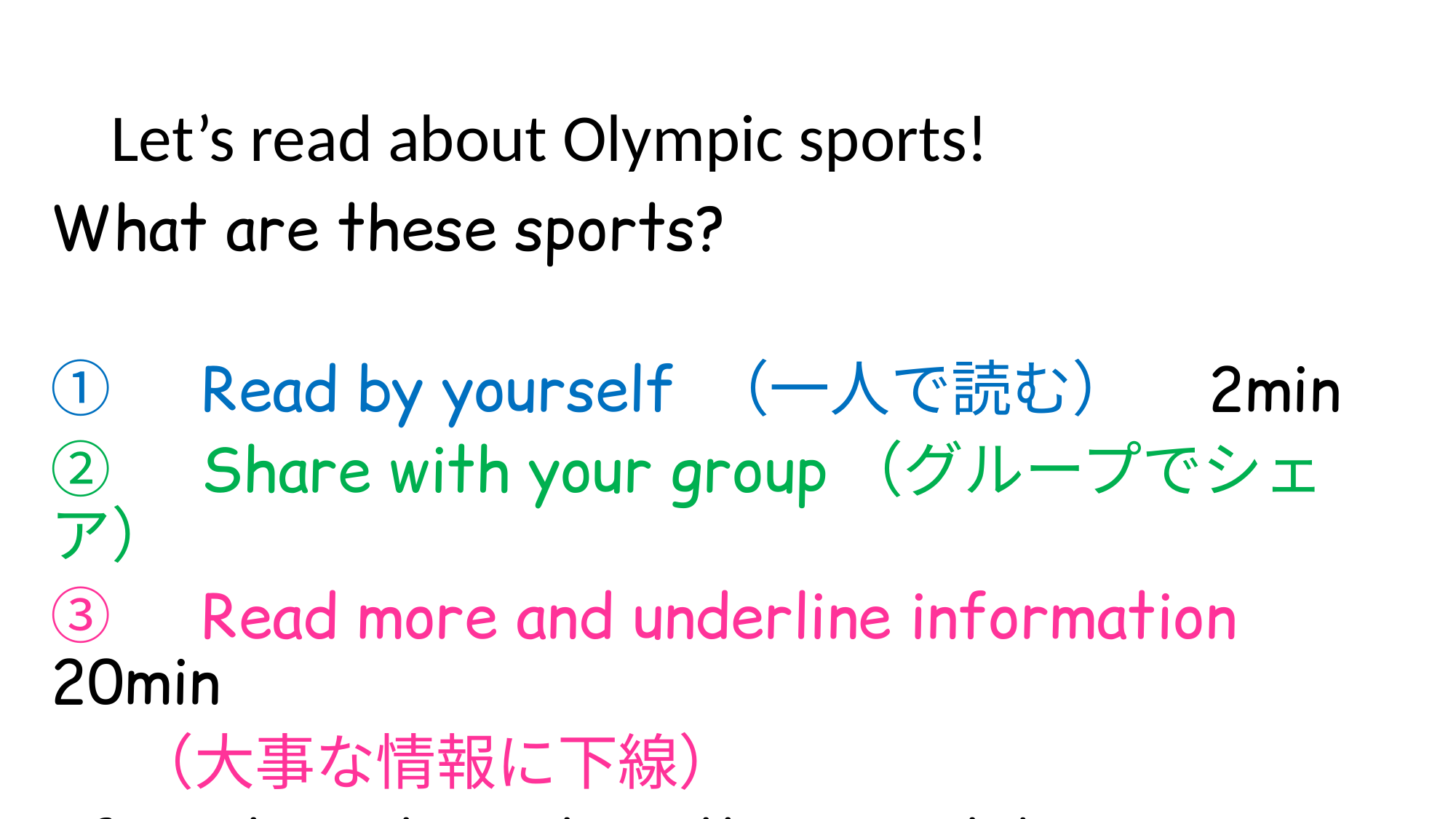

# Let’s read about Olympic sports!
What are these sports?

①　Read by yourself （一人で読む）　2min
②　Share with your group（グループでシェア）
③　Read more and underline information    20min
     （大事な情報に下線）
If you have time, try other sports!